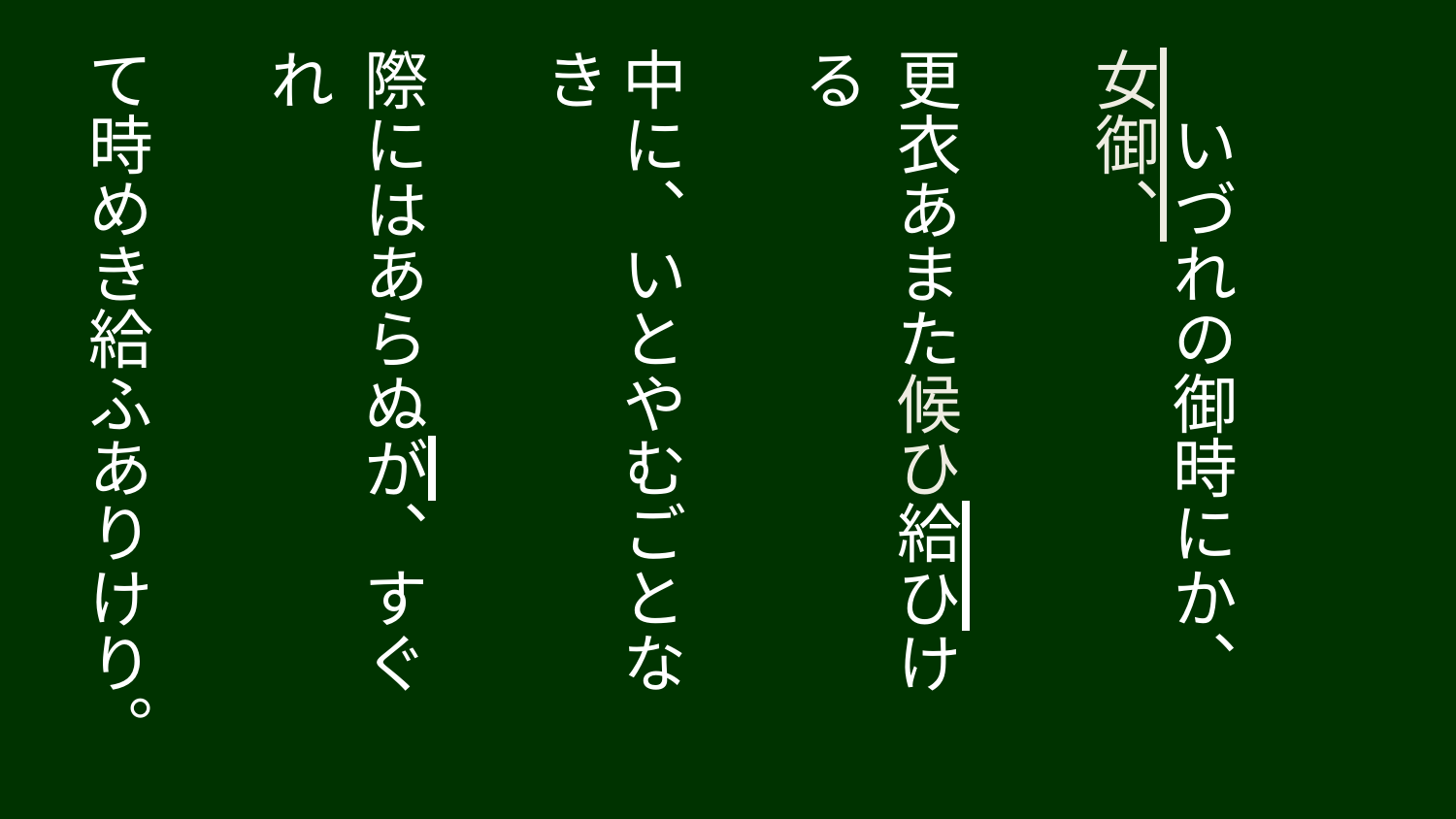

いづれの御時にか、女御、

更衣あまた候ひ給ひける

中に、いとやむごとなき

際にはあらぬが、すぐれ

て時めき給ふありけり。